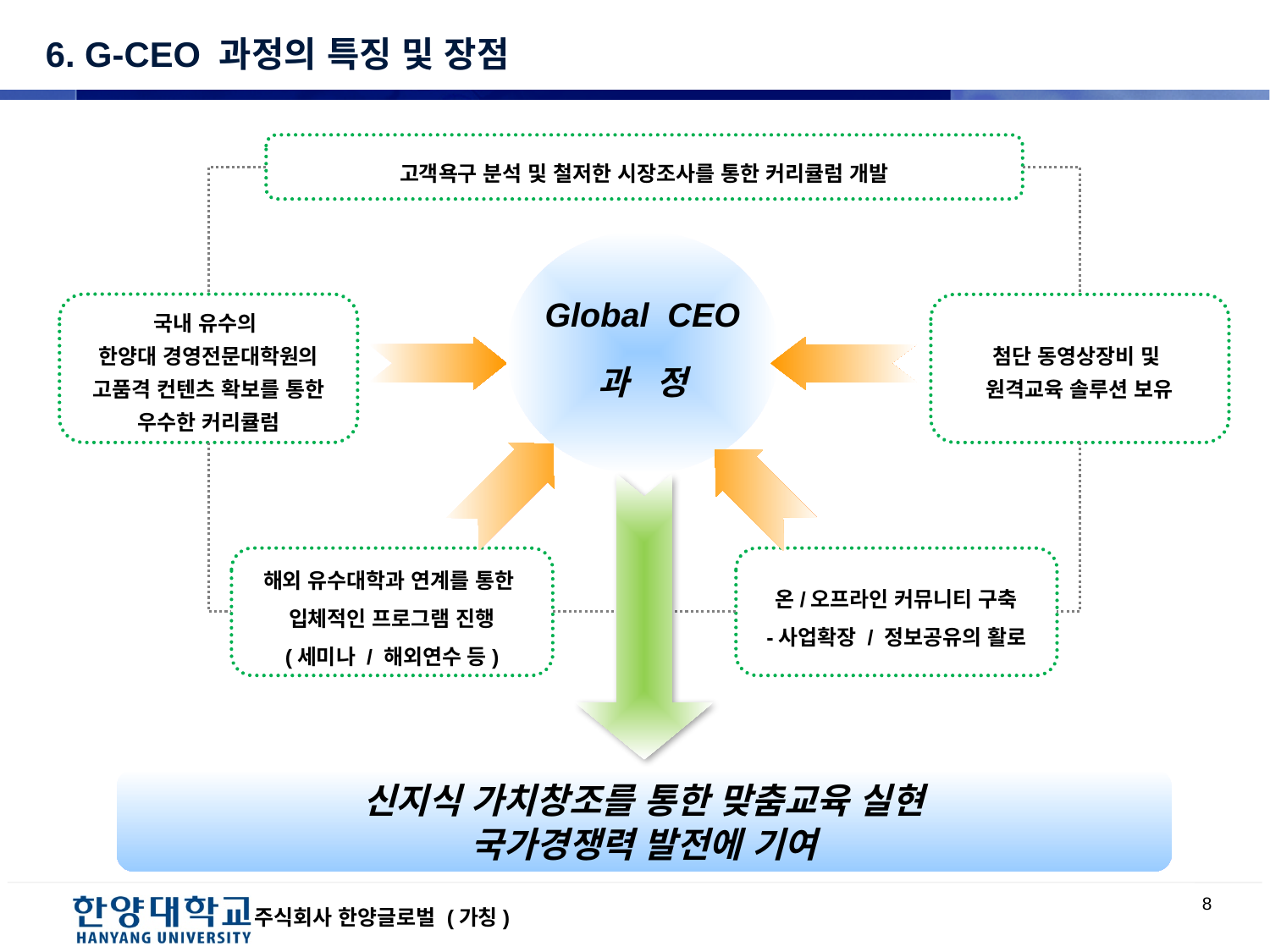

# 6. G-CEO 과정의 특징 및 장점
고객욕구 분석 및 철저한 시장조사를 통한 커리큘럼 개발
Global  CEO
과   정
국내 유수의
한양대 경영전문대학원의
고품격 컨텐츠 확보를 통한
우수한 커리큘럼
첨단 동영상장비 및
원격교육 솔루션 보유

해외 유수대학과 연계를 통한
입체적인 프로그램 진행
(세미나 / 해외연수 등)

온/오프라인 커뮤니티 구축
-사업확장 / 정보공유의 활로
신지식 가치창조를 통한 맞춤교육 실현
국가경쟁력 발전에 기여